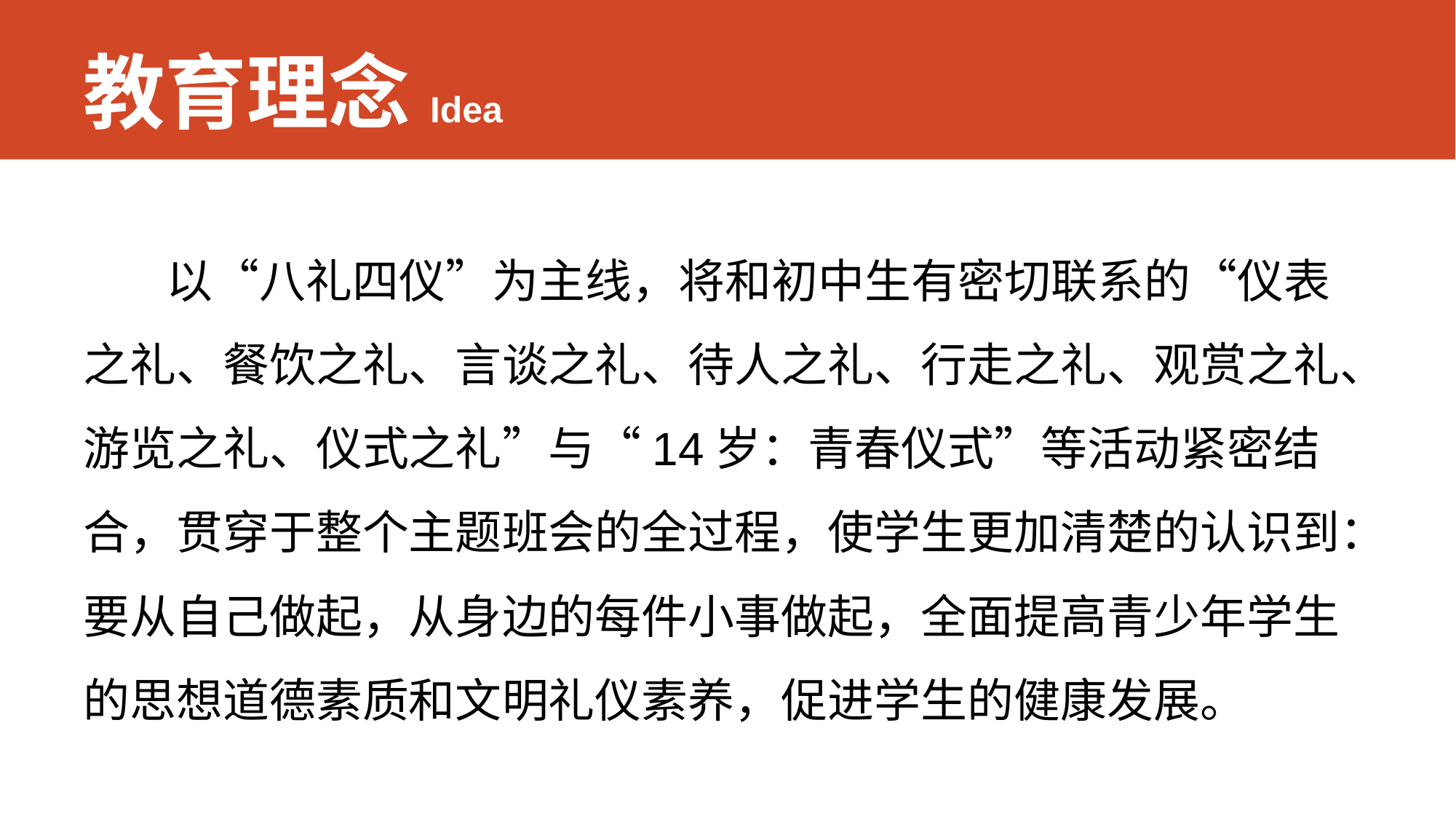

# 教育理念Idea
       以“八礼四仪”为主线，将和初中生有密切联系的“仪表之礼、餐饮之礼、言谈之礼、待人之礼、行走之礼、观赏之礼、游览之礼、仪式之礼”与“14岁：青春仪式”等活动紧密结合，贯穿于整个主题班会的全过程，使学生更加清楚的认识到：要从自己做起，从身边的每件小事做起，全面提高青少年学生的思想道德素质和文明礼仪素养，促进学生的健康发展。